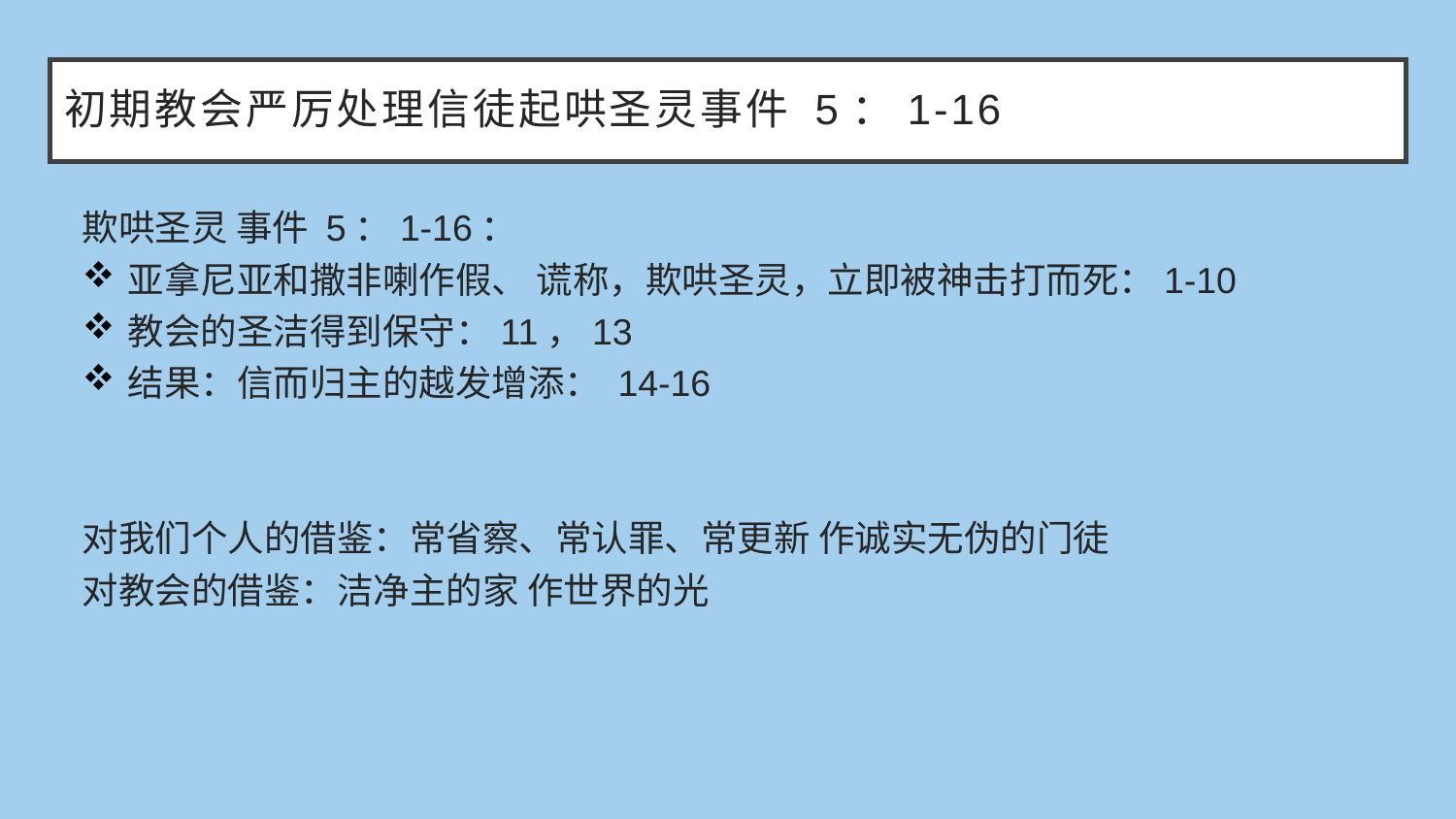

# 初期教会严厉处理信徒起哄圣灵事件 5：1-16
欺哄圣灵 事件 5：1-16：
亚拿尼亚和撒非喇作假、 谎称，欺哄圣灵，立即被神击打而死：1-10
教会的圣洁得到保守：11，13
结果：信而归主的越发增添： 14-16

对我们个人的借鉴：常省察、常认罪、常更新 作诚实无伪的门徒
对教会的借鉴：洁净主的家 作世界的光